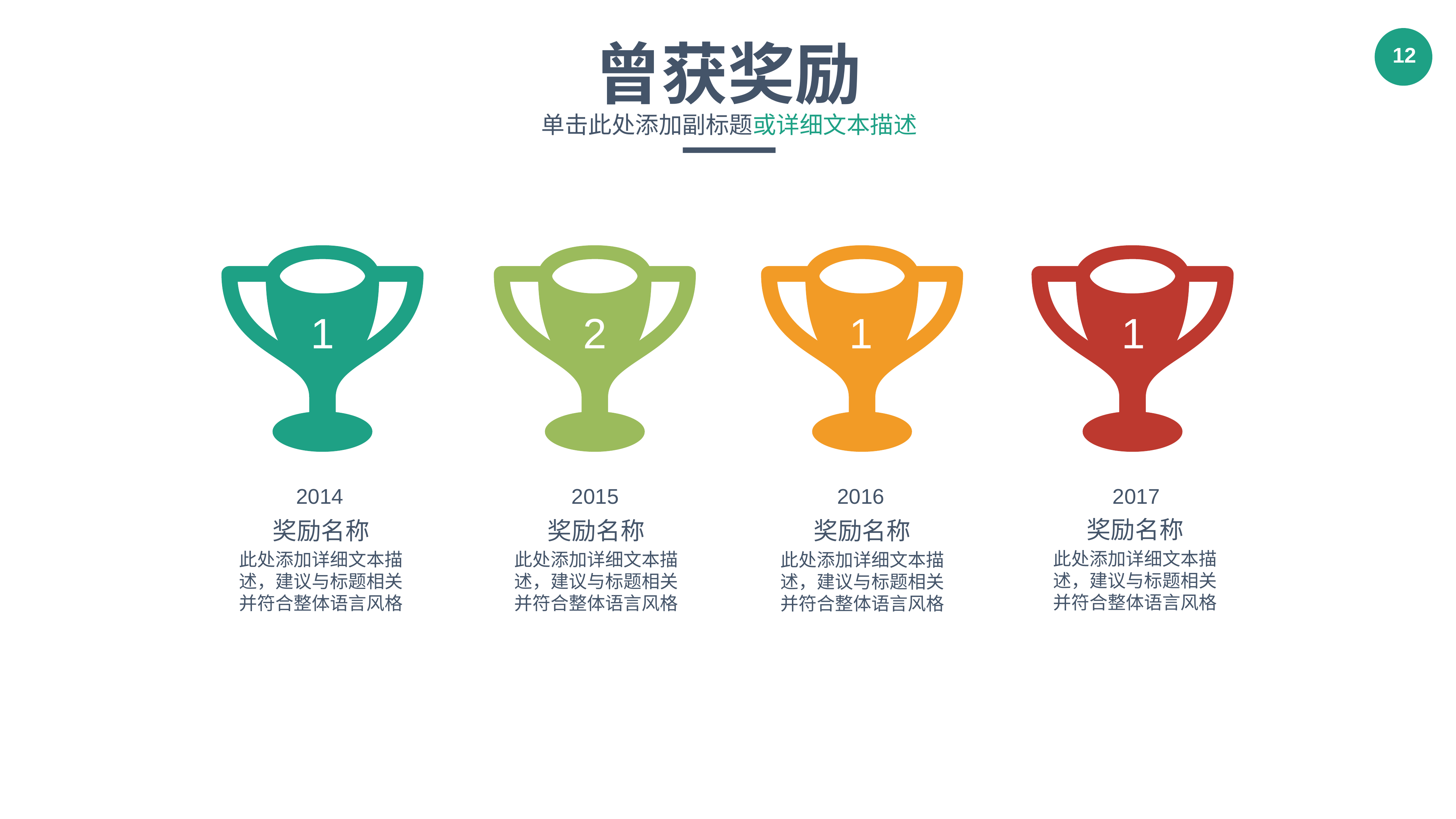

曾获奖励
单击此处添加副标题或详细文本描述

1
2
1
1
2014
2015
2016
2017
奖励名称
此处添加详细文本描述，建议与标题相关并符合整体语言风格
奖励名称
此处添加详细文本描述，建议与标题相关并符合整体语言风格
奖励名称
此处添加详细文本描述，建议与标题相关并符合整体语言风格
奖励名称
此处添加详细文本描述，建议与标题相关并符合整体语言风格